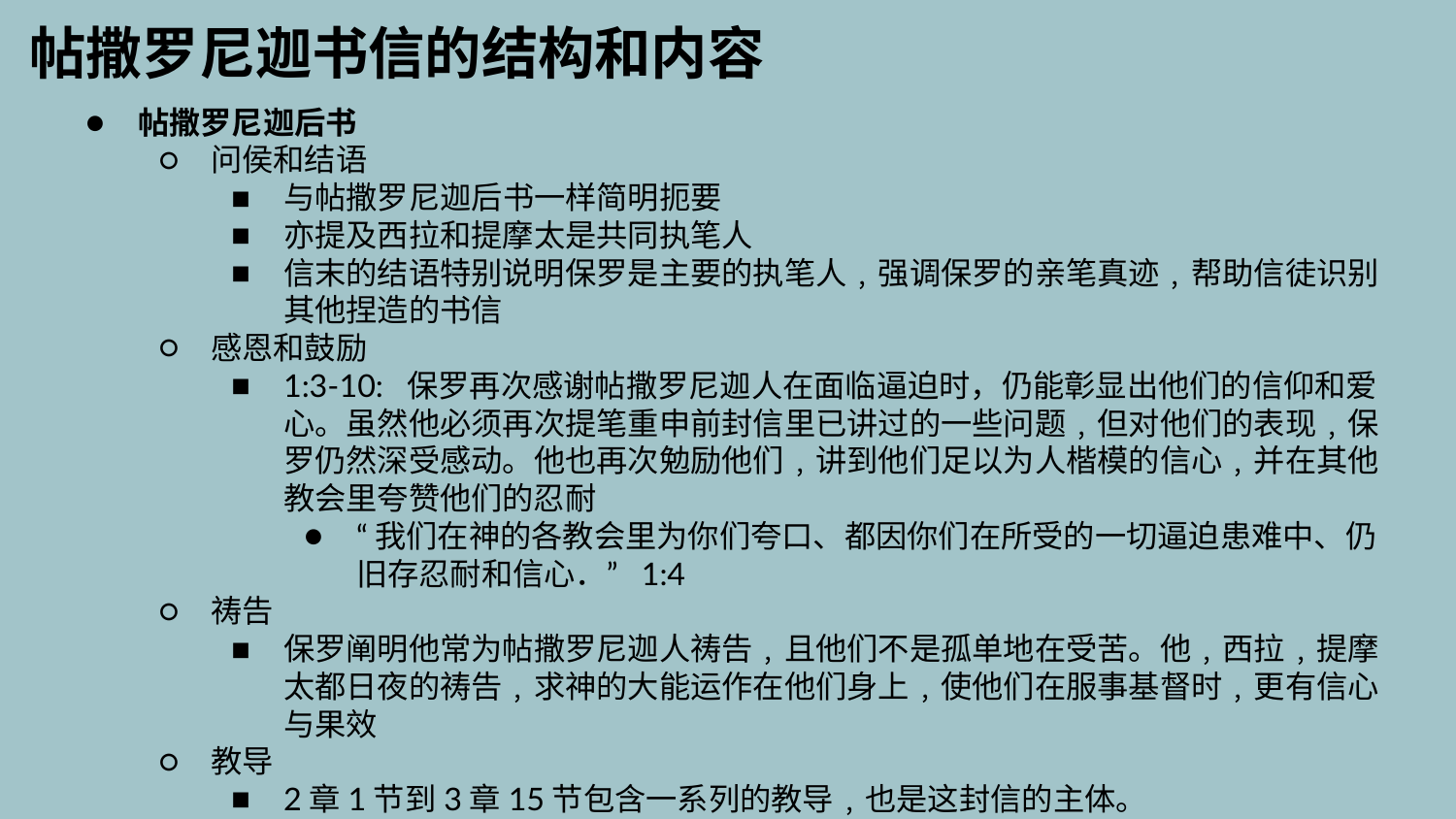

帖撒罗尼迦书信的结构和内容
帖撒罗尼迦后书
问侯和结语
与帖撒罗尼迦后书一样简明扼要
亦提及西拉和提摩太是共同执笔人
信末的结语特别说明保罗是主要的执笔人﹐强调保罗的亲笔真迹﹐帮助信徒识别其他捏造的书信
感恩和鼓励
1:3-10:  保罗再次感谢帖撒罗尼迦人在面临逼迫时，仍能彰显出他们的信仰和爱心。虽然他必须再次提笔重申前封信里已讲过的一些问题﹐但对他们的表现﹐保罗仍然深受感动。他也再次勉励他们﹐讲到他们足以为人楷模的信心﹐并在其他教会里夸赞他们的忍耐
“我们在神的各教会里为你们夸口、都因你们在所受的一切逼迫患难中、仍旧存忍耐和信心．”  1:4
祷告
保罗阐明他常为帖撒罗尼迦人祷告﹐且他们不是孤单地在受苦。他﹐西拉﹐提摩太都日夜的祷告﹐求神的大能运作在他们身上﹐使他们在服事基督时﹐更有信心与果效
教导
2章1节到3章15节包含一系列的教导﹐也是这封信的主体。